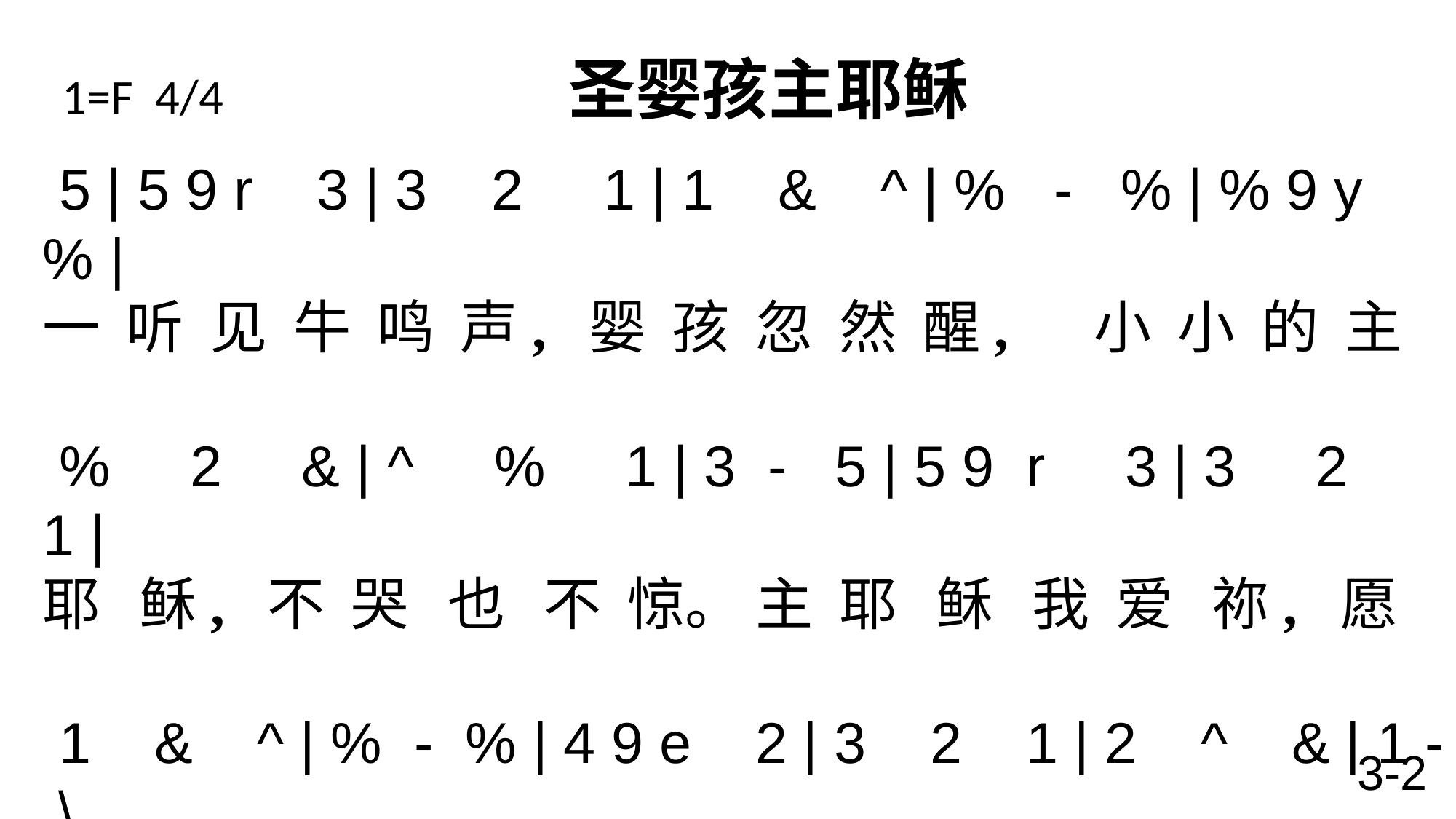

# 1=F  4/4                               圣婴孩主耶稣
 5 | 5 9 r    3 | 3    2     1 | 1    &    ^ | %   -   % | % 9 y    % |
一  听  见  牛  鸣  声,  婴  孩  忽  然  醒,     小  小  的  主

 %     2     & | ^     %     1 | 3  -   5 | 5 9  r     3 | 3     2     1 |
耶   稣,  不  哭   也   不  惊。 主  耶   稣   我  爱   祢,  愿

 1    &    ^ | %  -  % | 4 9 e    2 | 3    2    1 | 2    ^    & | 1 -  \
祢  今  临  近,   在  床  边  保  护  我  直  到  天  放  明。
3-2